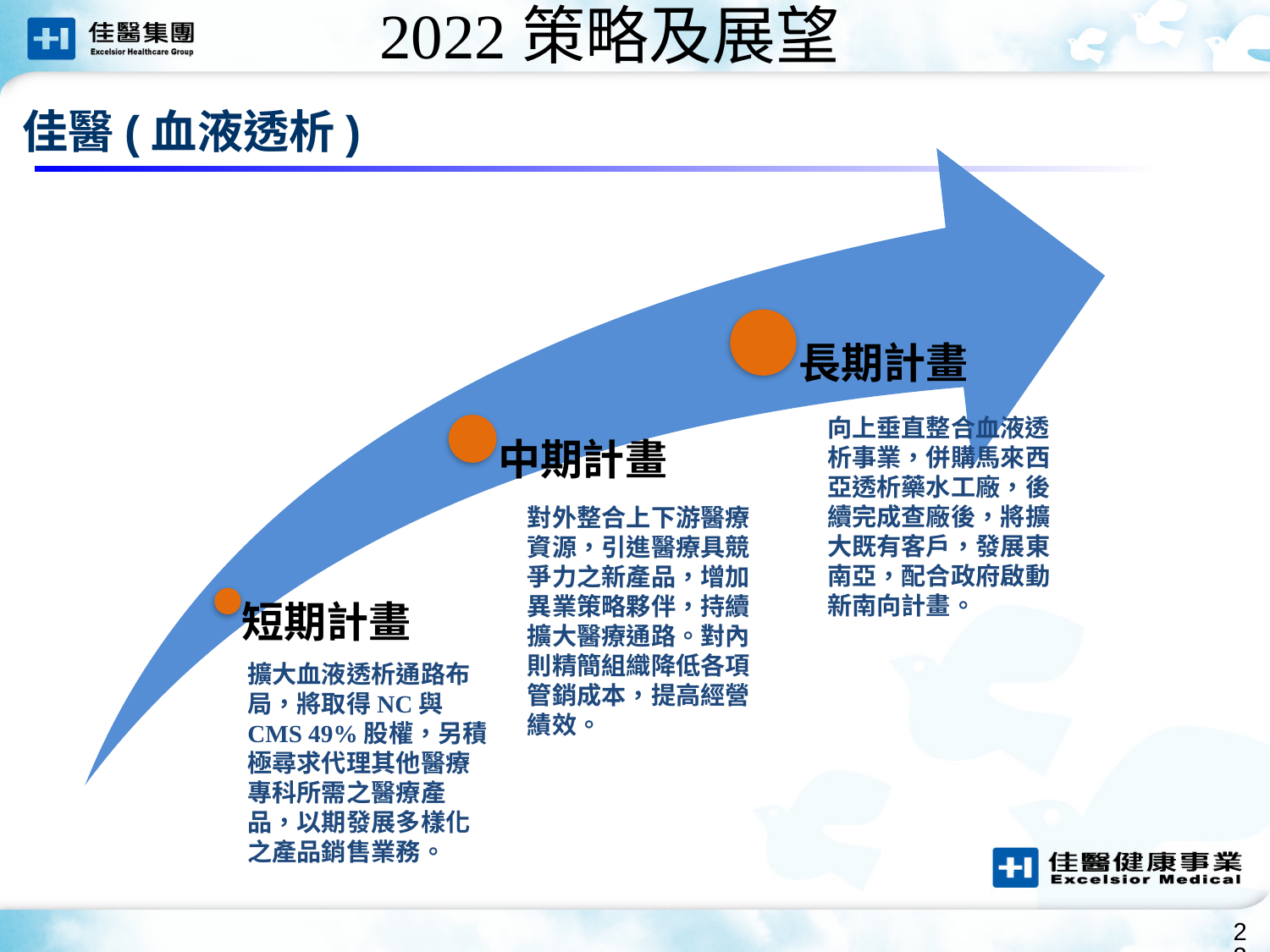

2022策略及展望
佳醫(血液透析)
短期計畫
中期計畫
長期計畫

向上垂直整合血液透析事業，併購馬來西亞透析藥水工廠，後續完成查廠後，將擴大既有客戶，發展東南亞，配合政府啟動新南向計畫。
對外整合上下游醫療資源，引進醫療具競爭力之新產品，增加異業策略夥伴，持續擴大醫療通路。對內則精簡組織降低各項管銷成本，提高經營績效。
擴大血液透析通路布局，將取得NC與CMS 49%股權，另積極尋求代理其他醫療專科所需之醫療產品，以期發展多樣化之產品銷售業務。
23